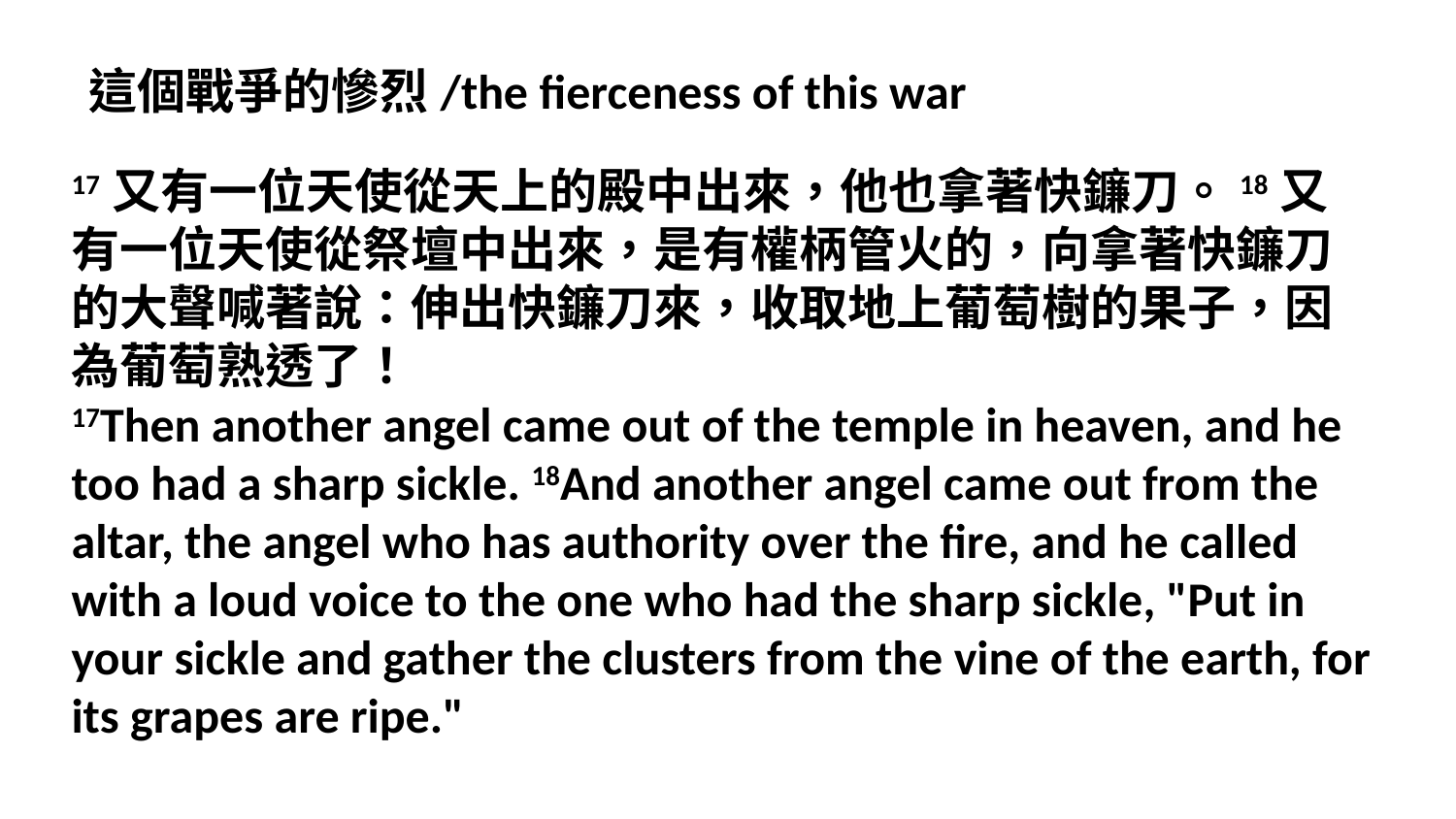

這個戰爭的慘烈/the fierceness of this war
17又有一位天使從天上的殿中出來，他也拿著快鐮刀。18又有一位天使從祭壇中出來，是有權柄管火的，向拿著快鐮刀的大聲喊著說：伸出快鐮刀來，收取地上葡萄樹的果子，因為葡萄熟透了！
17Then another angel came out of the temple in heaven, and he too had a sharp sickle. 18And another angel came out from the altar, the angel who has authority over the fire, and he called with a loud voice to the one who had the sharp sickle, "Put in your sickle and gather the clusters from the vine of the earth, for its grapes are ripe."